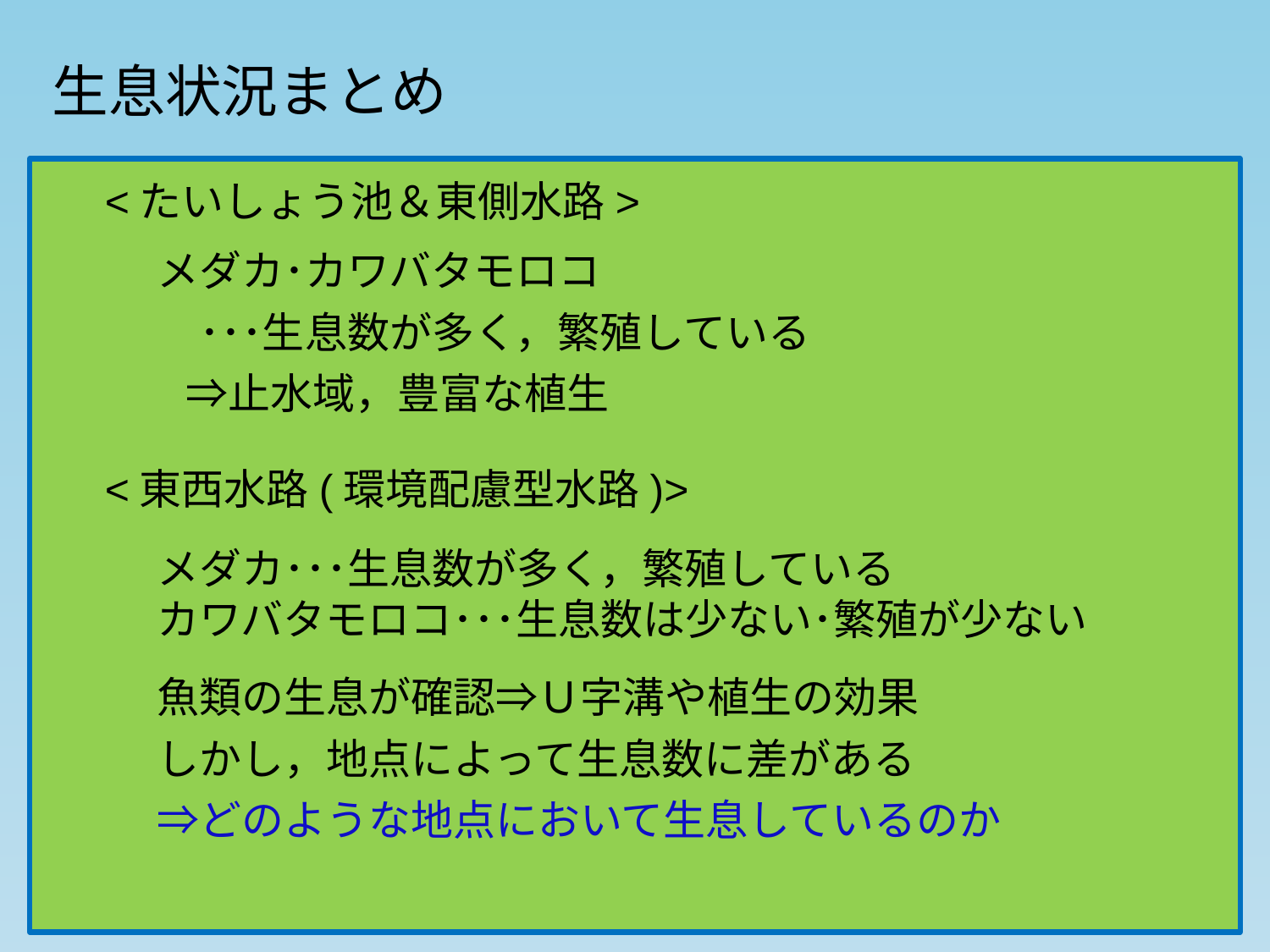

生息状況まとめ

　<たいしょう池＆東側水路>
　　メダカ･カワバタモロコ
　　　･･･生息数が多く，繁殖している
  　　⇒止水域，豊富な植生
　<東西水路(環境配慮型水路)>
　　メダカ･･･生息数が多く，繁殖している
　　カワバタモロコ･･･生息数は少ない･繁殖が少ない
　　魚類の生息が確認⇒Ｕ字溝や植生の効果
　　しかし，地点によって生息数に差がある
　　⇒どのような地点において生息しているのか